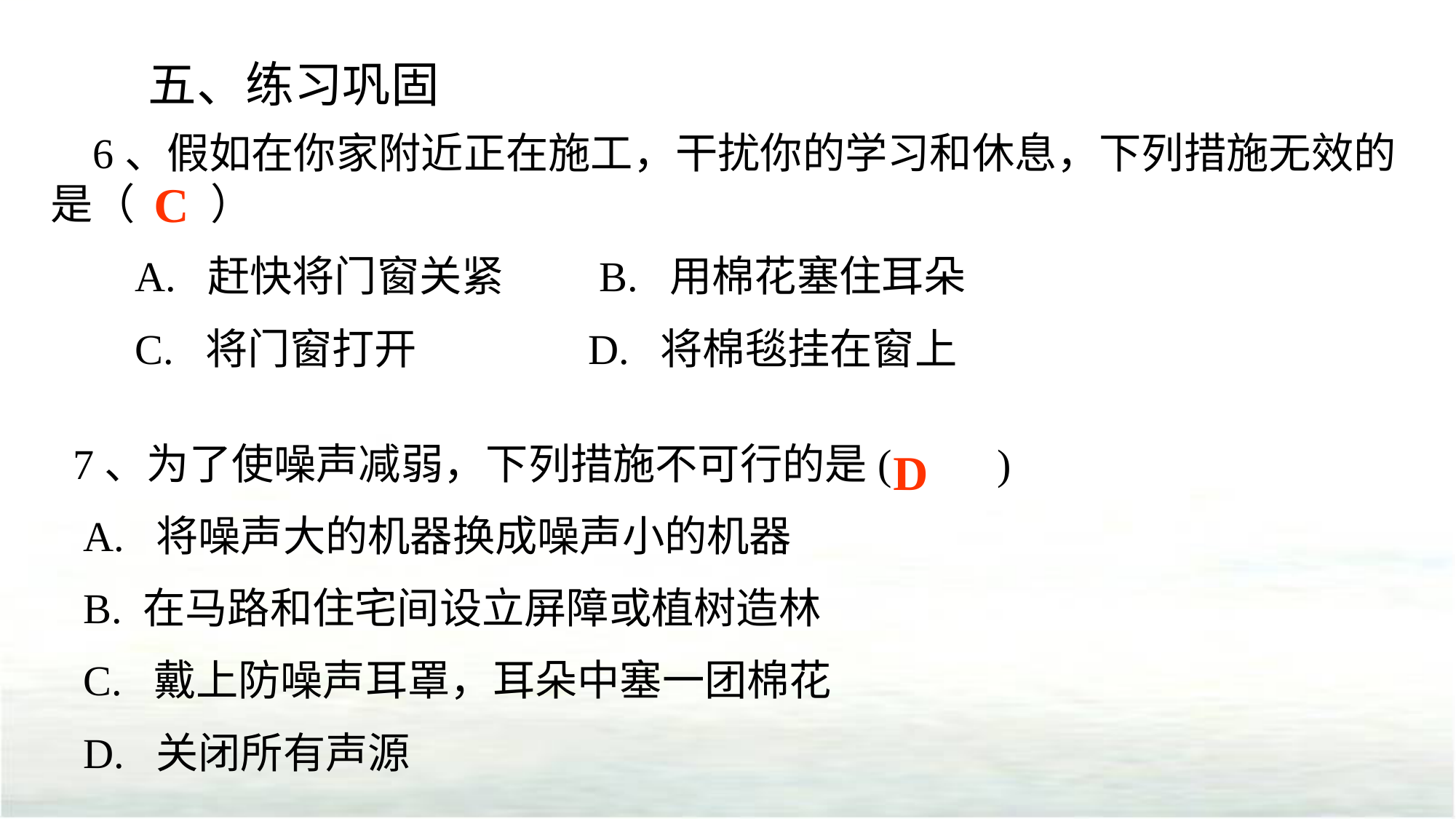

五、练习巩固
    6、假如在你家附近正在施工，干扰你的学习和休息，下列措施无效的是（        ）
        A.  赶快将门窗关紧         B.  用棉花塞住耳朵
        C.  将门窗打开                 D.  将棉毯挂在窗上
C
       7、为了使噪声减弱，下列措施不可行的是(          )
        A.  将噪声大的机器换成噪声小的机器
        B. 在马路和住宅间设立屏障或植树造林
        C.  戴上防噪声耳罩，耳朵中塞一团棉花
        D.  关闭所有声源
D